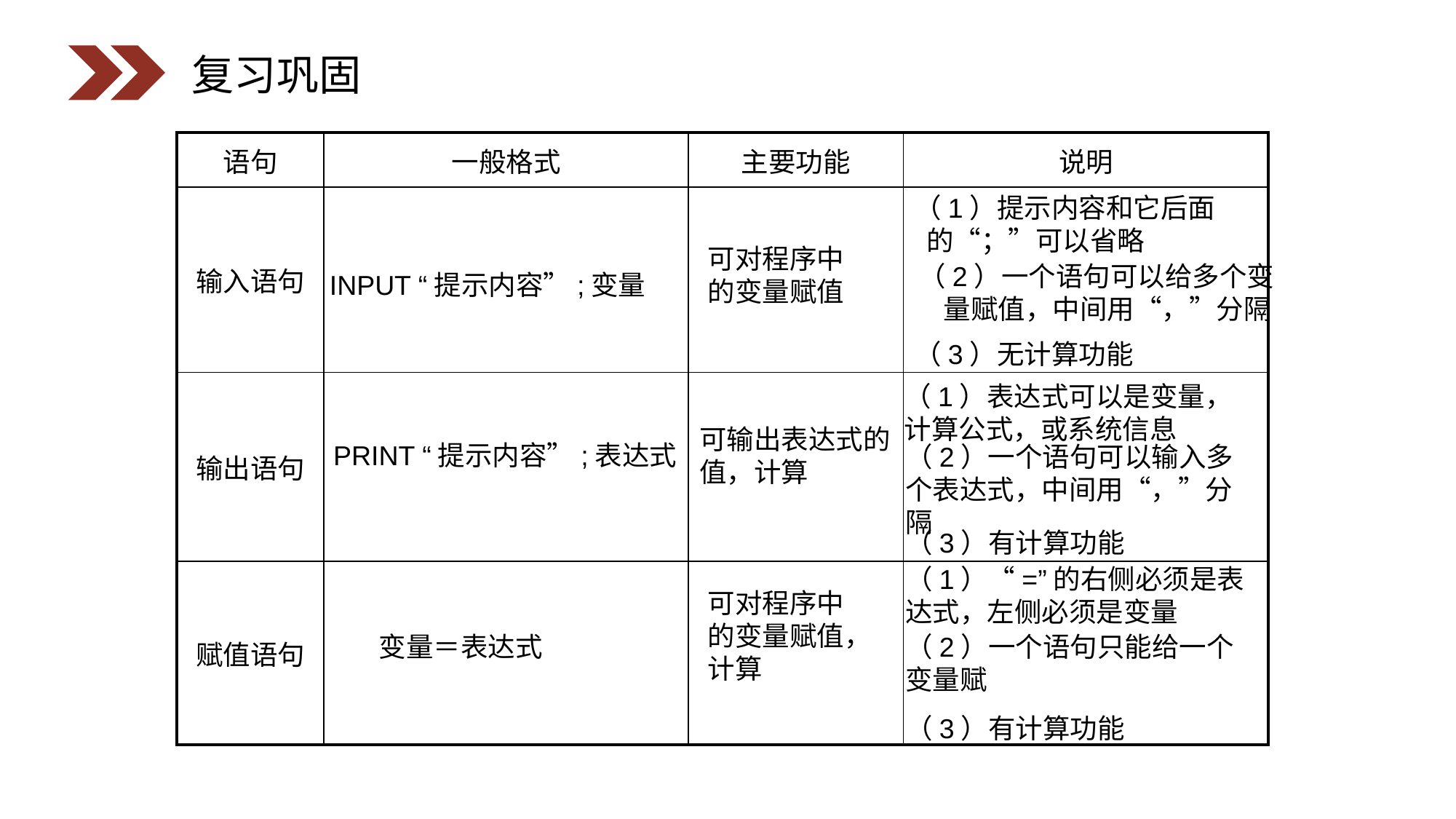

复习巩固
| 语句 | 一般格式 | 主要功能 | 说明 |
| --- | --- | --- | --- |
| 输入语句 |  |  |  |
| 输出语句 |  |  |  |
| 赋值语句 |  |  |  |
（1）提示内容和它后面      的“；”可以省略
可对程序中
的变量赋值
（2）一个语句可以给多个变
   量赋值，中间用“，”分隔
INPUT “提示内容”;变量
（3）无计算功能
（1）表达式可以是变量，
计算公式，或系统信息
可输出表达式的值，计算
PRINT “提示内容”;表达式
（2）一个语句可以输入多个表达式，中间用“，”分隔
（3）有计算功能
（1）“=”的右侧必须是表达式，左侧必须是变量
可对程序中的变量赋值，计算
变量＝表达式
（2）一个语句只能给一个变量赋
（3）有计算功能